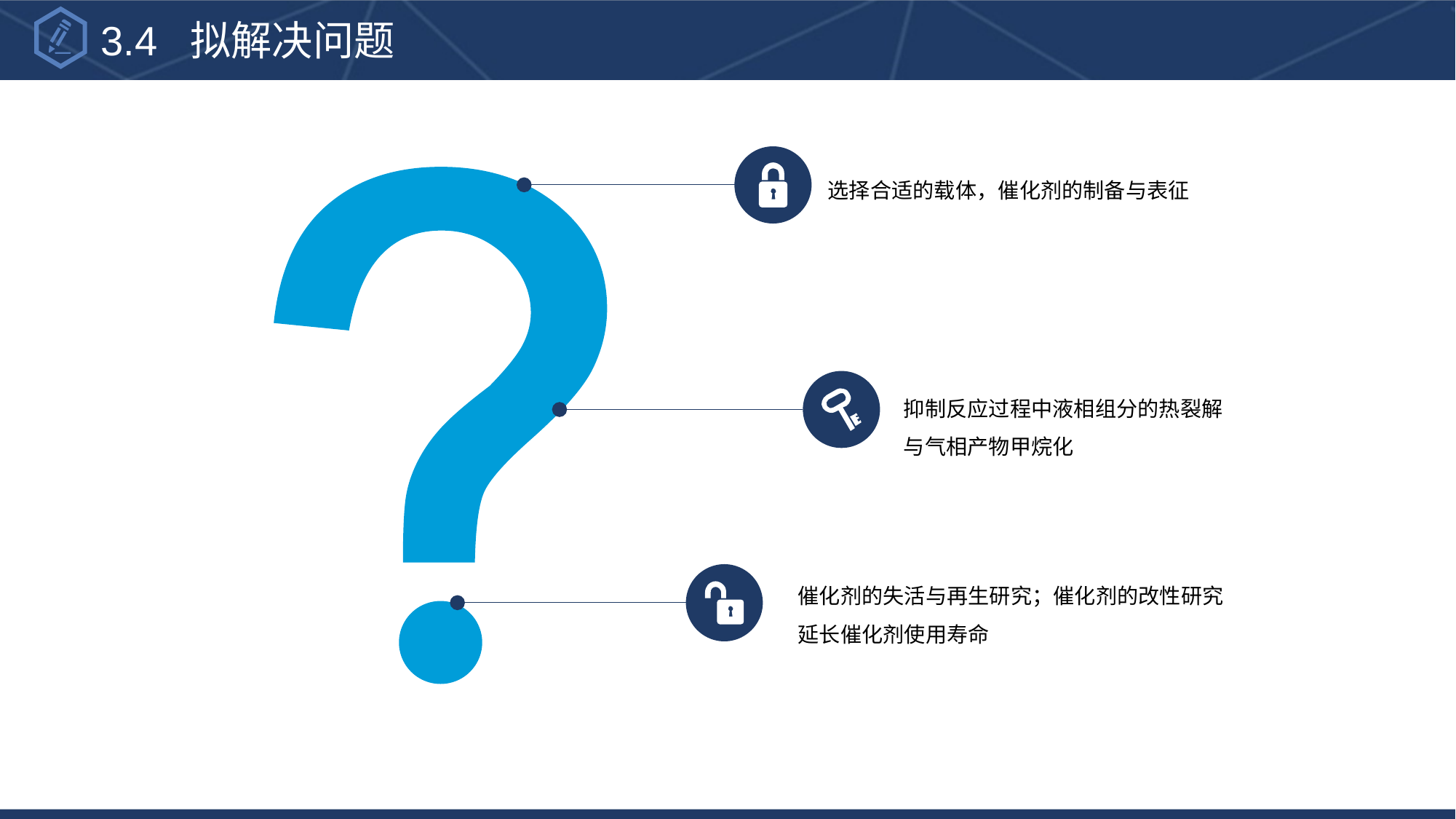

3.4  拟解决问题

选择合适的载体，催化剂的制备与表征

抑制反应过程中液相组分的热裂解与气相产物甲烷化

催化剂的失活与再生研究；催化剂的改性研究   延长催化剂使用寿命